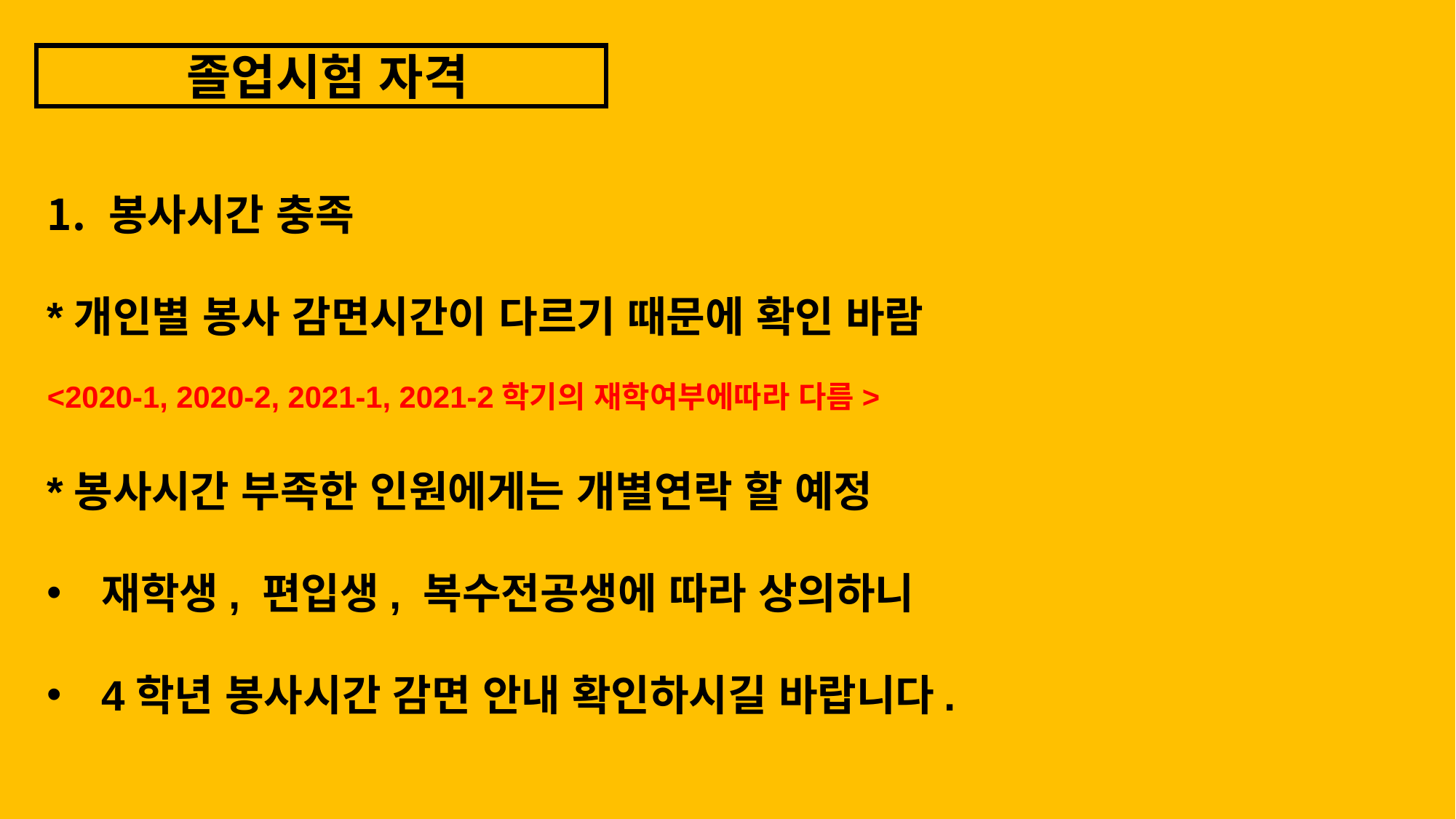

졸업시험 자격
봉사시간 충족
*개인별 봉사 감면시간이 다르기 때문에 확인 바람
<2020-1, 2020-2, 2021-1, 2021-2학기의 재학여부에따라 다름>
*봉사시간 부족한 인원에게는 개별연락 할 예정
재학생, 편입생, 복수전공생에 따라 상의하니
4학년 봉사시간 감면 안내 확인하시길 바랍니다.